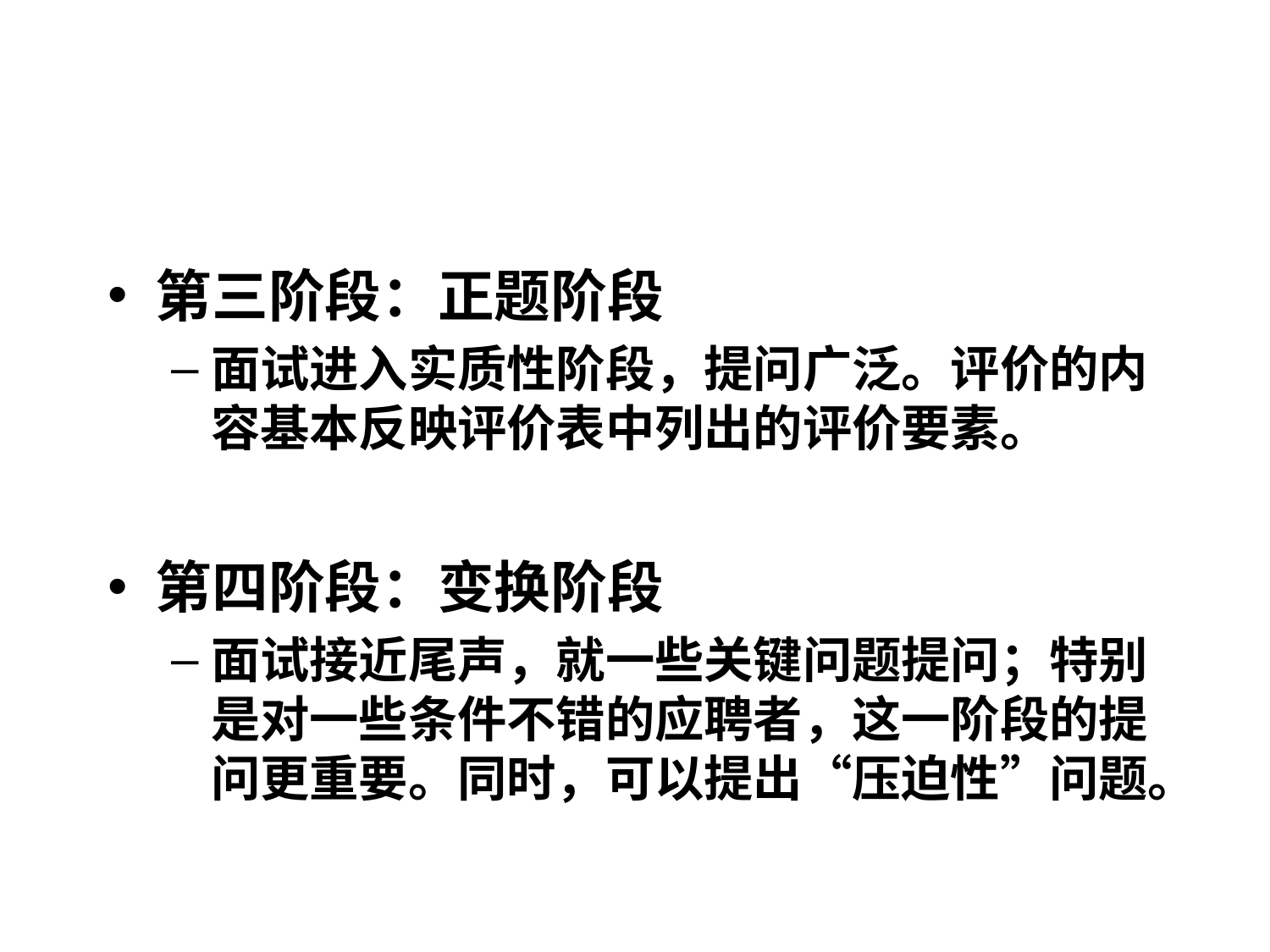

第三阶段：正题阶段
面试进入实质性阶段，提问广泛。评价的内容基本反映评价表中列出的评价要素。

第四阶段：变换阶段
面试接近尾声，就一些关键问题提问；特别是对一些条件不错的应聘者，这一阶段的提问更重要。同时，可以提出“压迫性”问题。